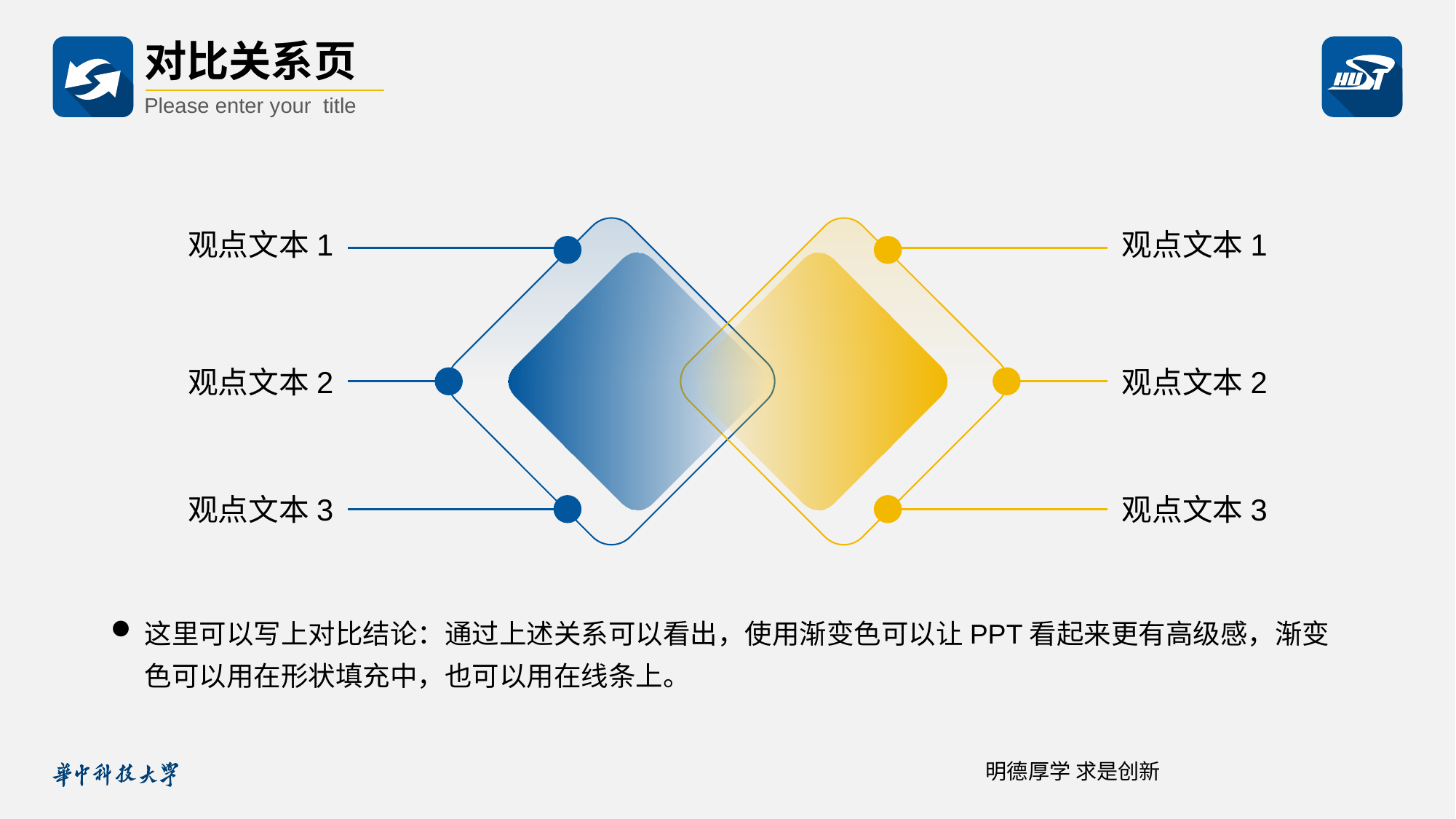

对比关系页
Please enter your  title
观点文本1
观点文本1
观点文本2
观点文本2
观点文本3
观点文本3
这里可以写上对比结论：通过上述关系可以看出，使用渐变色可以让PPT看起来更有高级感，渐变色可以用在形状填充中，也可以用在线条上。